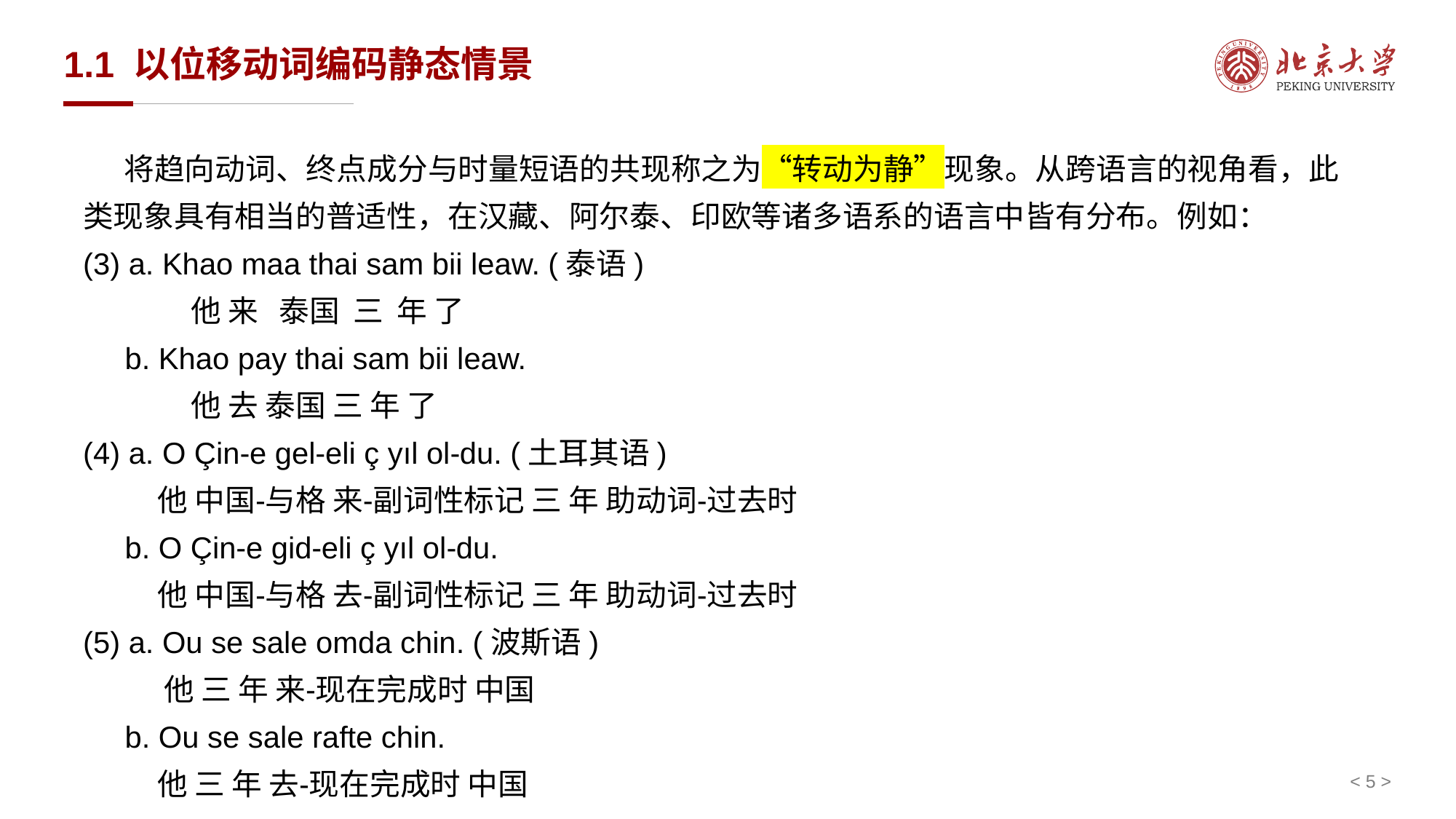

# 1.1 以位移动词编码静态情景
     将趋向动词、终点成分与时量短语的共现称之为“转动为静”现象。从跨语言的视角看，此类现象具有相当的普适性，在汉藏、阿尔泰、印欧等诸多语系的语言中皆有分布。例如：
(3) a. Khao maa thai sam bii leaw. (泰语)
               他 来   泰国  三  年 了
     b. Khao pay thai sam bii leaw.
               他 去 泰国 三 年 了
(4) a. O Çin⁃e gel⁃eli ç yıl ol⁃du. (土耳其语)
          他 中国⁃与格 来⁃副词性标记 三 年 助动词⁃过去时
     b. O Çin⁃e gid⁃eli ç yıl ol⁃du.
          他 中国⁃与格 去⁃副词性标记 三 年 助动词⁃过去时
(5) a. Ou se sale omda chin. (波斯语)
           他 三 年 来⁃现在完成时 中国
     b. Ou se sale rafte chin.
          他 三 年 去⁃现在完成时 中国
< 5 >